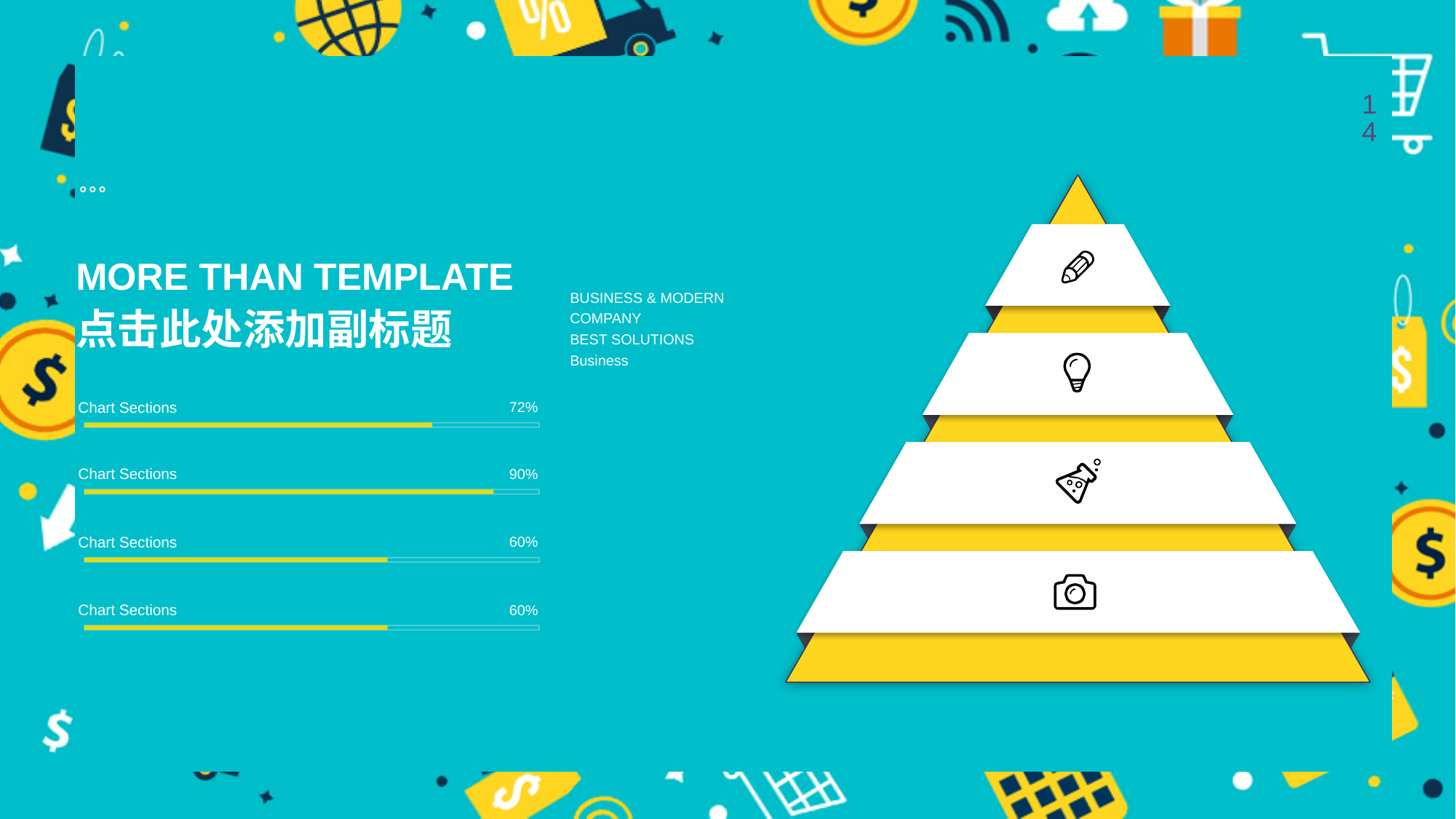

14

MORE THAN TEMPLATE
点击此处添加副标题

BUSINESS & MODERN COMPANY
BEST SOLUTIONS
Business

Chart Sections
72%

Chart Sections

90%

Chart Sections
60%

Chart Sections
60%